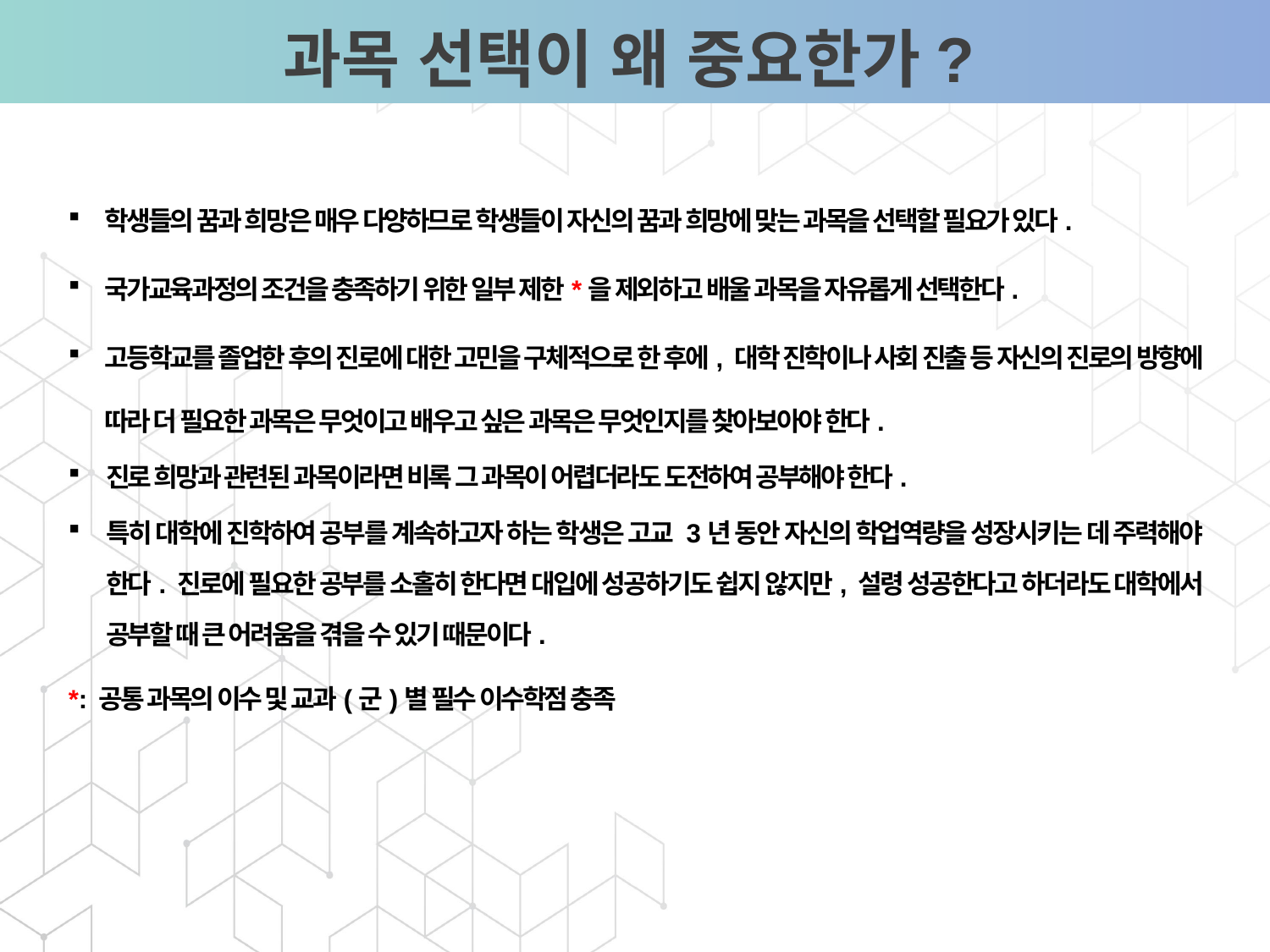

과목 선택이 왜 중요한가?
학생들의 꿈과 희망은 매우 다양하므로 학생들이 자신의 꿈과 희망에 맞는 과목을 선택할 필요가 있다.
국가교육과정의 조건을 충족하기 위한 일부 제한*을 제외하고 배울 과목을 자유롭게 선택한다.
고등학교를 졸업한 후의 진로에 대한 고민을 구체적으로 한 후에, 대학 진학이나 사회 진출 등 자신의 진로의 방향에 따라 더 필요한 과목은 무엇이고 배우고 싶은 과목은 무엇인지를 찾아보아야 한다.
진로 희망과 관련된 과목이라면 비록 그 과목이 어렵더라도 도전하여 공부해야 한다.
특히 대학에 진학하여 공부를 계속하고자 하는 학생은 고교 3년 동안 자신의 학업역량을 성장시키는 데 주력해야 한다. 진로에 필요한 공부를 소홀히 한다면 대입에 성공하기도 쉽지 않지만, 설령 성공한다고 하더라도 대학에서 공부할 때 큰 어려움을 겪을 수 있기 때문이다.
영업활동의 부재
*: 공통 과목의 이수 및 교과(군)별 필수 이수학점 충족